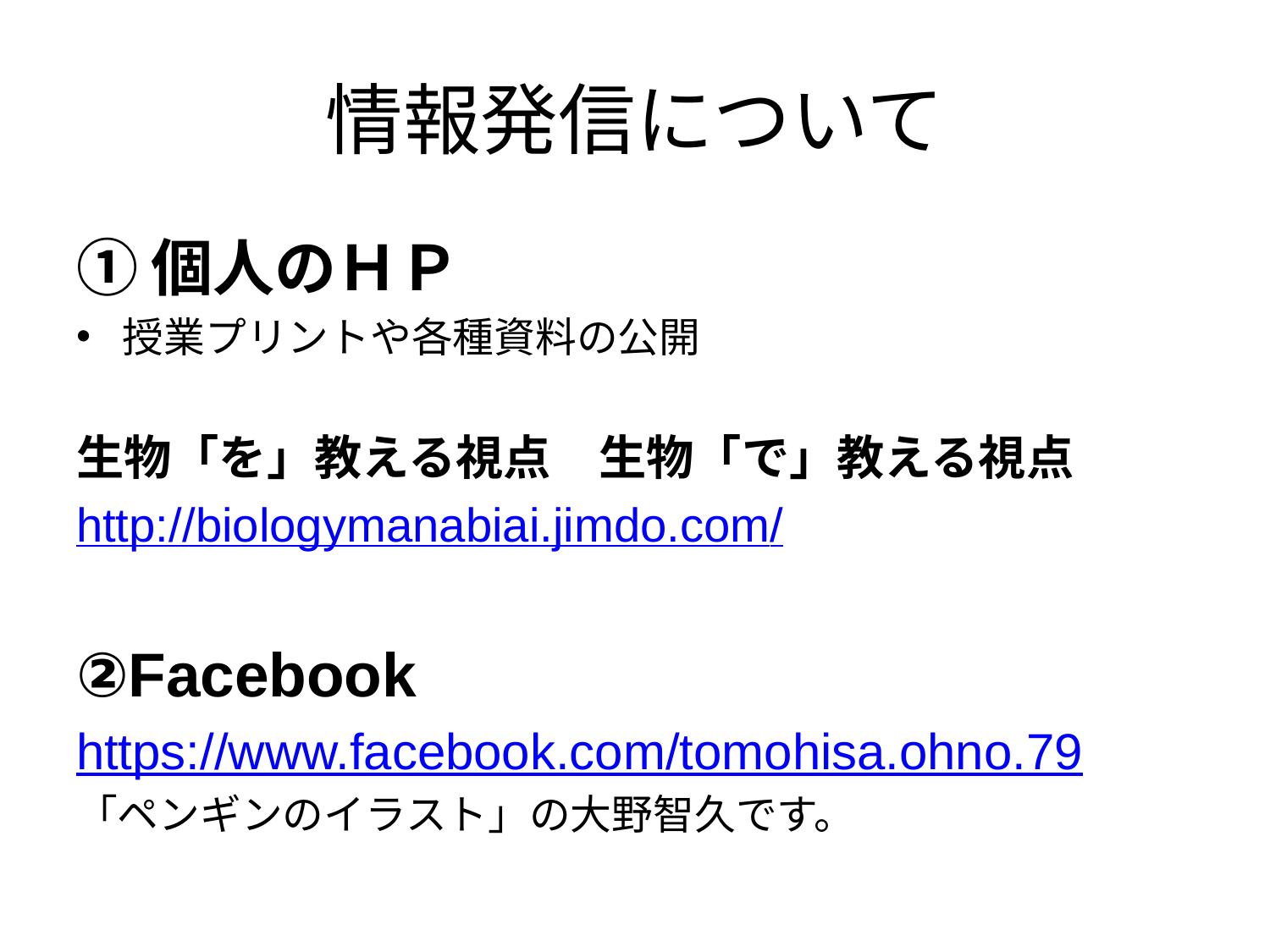

# 情報発信について
①個人のＨＰ
授業プリントや各種資料の公開

生物「を」教える視点　生物「で」教える視点
http://biologymanabiai.jimdo.com/

②Facebook
https://www.facebook.com/tomohisa.ohno.79
「ペンギンのイラスト」の大野智久です。